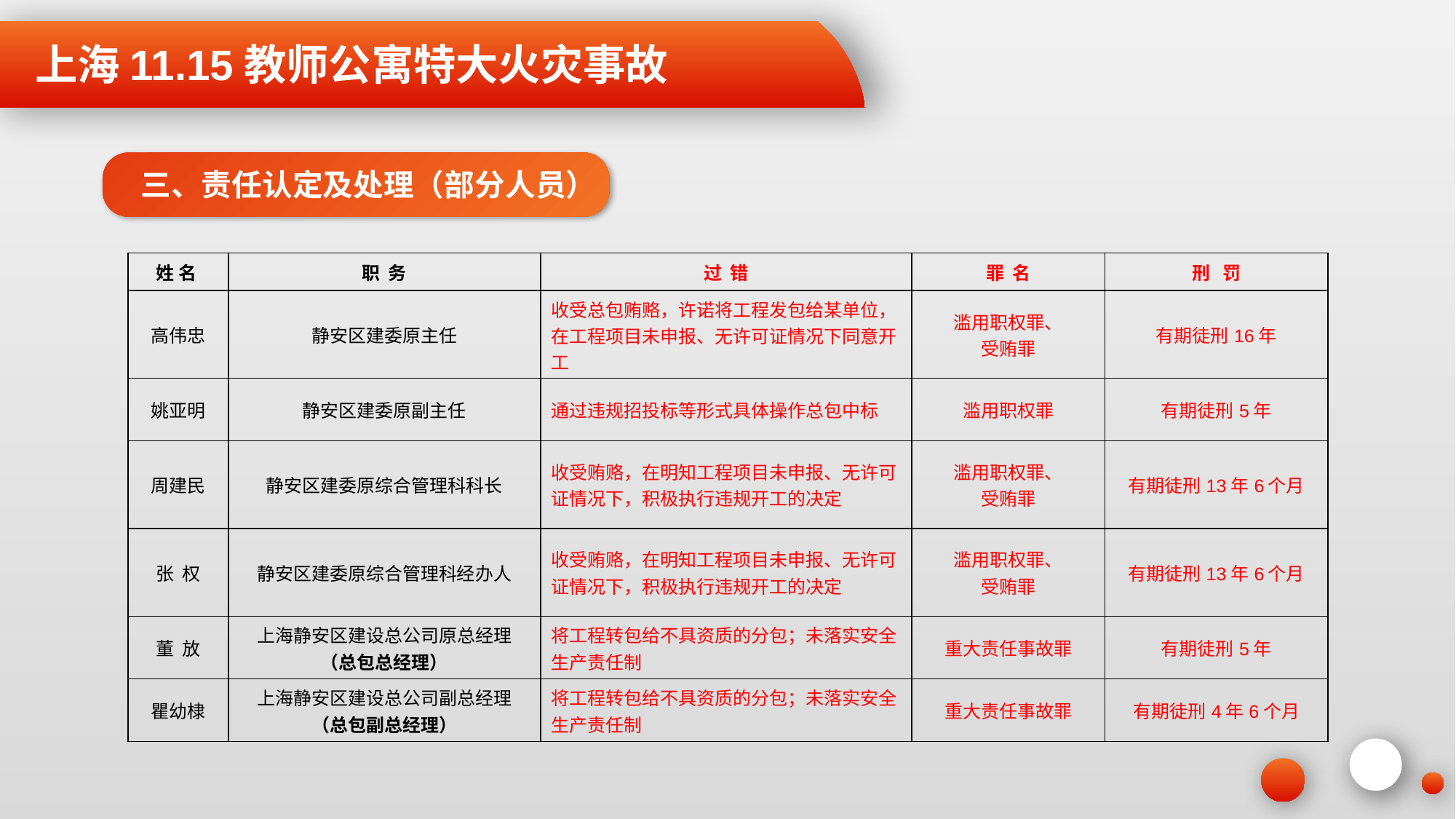

上海11.15教师公寓特大火灾事故

三、责任认定及处理（部分人员）
| 姓 名 | 职 务 | 过 错 | 罪 名 | 刑 罚 |
| --- | --- | --- | --- | --- |
| 高伟忠 | 静安区建委原主任 | 收受总包贿赂，许诺将工程发包给某单位，在工程项目未申报、无许可证情况下同意开工 | 滥用职权罪、 受贿罪 | 有期徒刑16年 |
| 姚亚明 | 静安区建委原副主任 | 通过违规招投标等形式具体操作总包中标 | 滥用职权罪 | 有期徒刑5年 |
| 周建民 | 静安区建委原综合管理科科长 | 收受贿赂，在明知工程项目未申报、无许可证情况下，积极执行违规开工的决定 | 滥用职权罪、 受贿罪 | 有期徒刑13年6个月 |
| 张 权 | 静安区建委原综合管理科经办人 | 收受贿赂，在明知工程项目未申报、无许可证情况下，积极执行违规开工的决定 | 滥用职权罪、 受贿罪 | 有期徒刑13年6个月 |
| 董 放 | 上海静安区建设总公司原总经理 （总包总经理） | 将工程转包给不具资质的分包；未落实安全生产责任制 | 重大责任事故罪 | 有期徒刑5年 |
| 瞿幼棣 | 上海静安区建设总公司副总经理 （总包副总经理） | 将工程转包给不具资质的分包；未落实安全生产责任制 | 重大责任事故罪 | 有期徒刑4年6个月 |